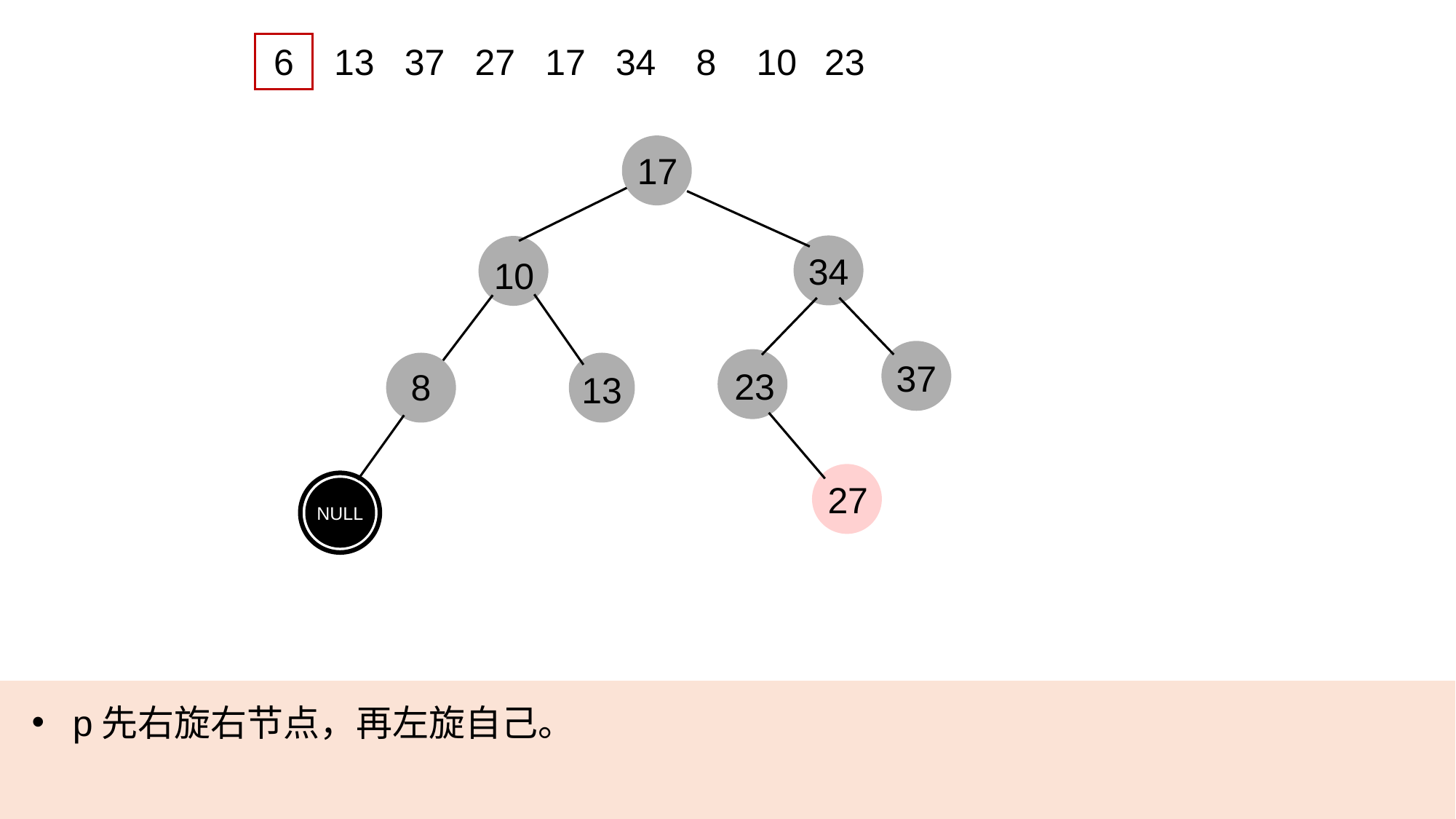

6
13
37
27
17
34
8
10
23

17

34
10

37

23
8
13

27

NULL

p先右旋右节点，再左旋自己。